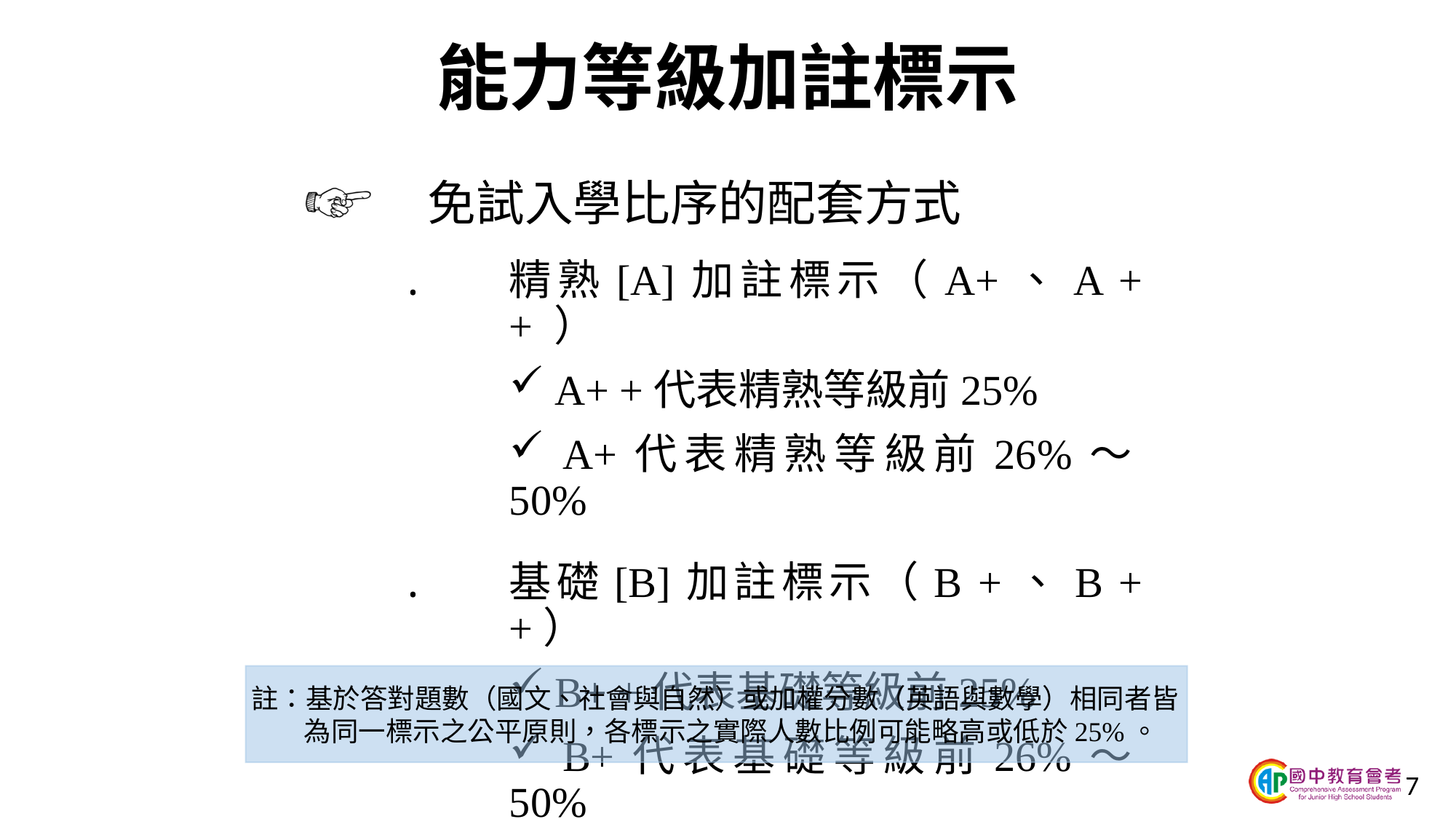

能力等級加註標示
免試入學比序的配套方式
精熟[A]加註標示（A+、A + + ）
 A+ +代表精熟等級前25%
 A+代表精熟等級前26%～50%
基礎[B]加註標示（B +、B + +）
 B+ +代表基礎等級前25%
 B+代表基礎等級前26%～50%
註：基於答對題數（國文、社會與自然）或加權分數（英語與數學）相同者皆為同一標示之公平原則，各標示之實際人數比例可能略高或低於25%。
7